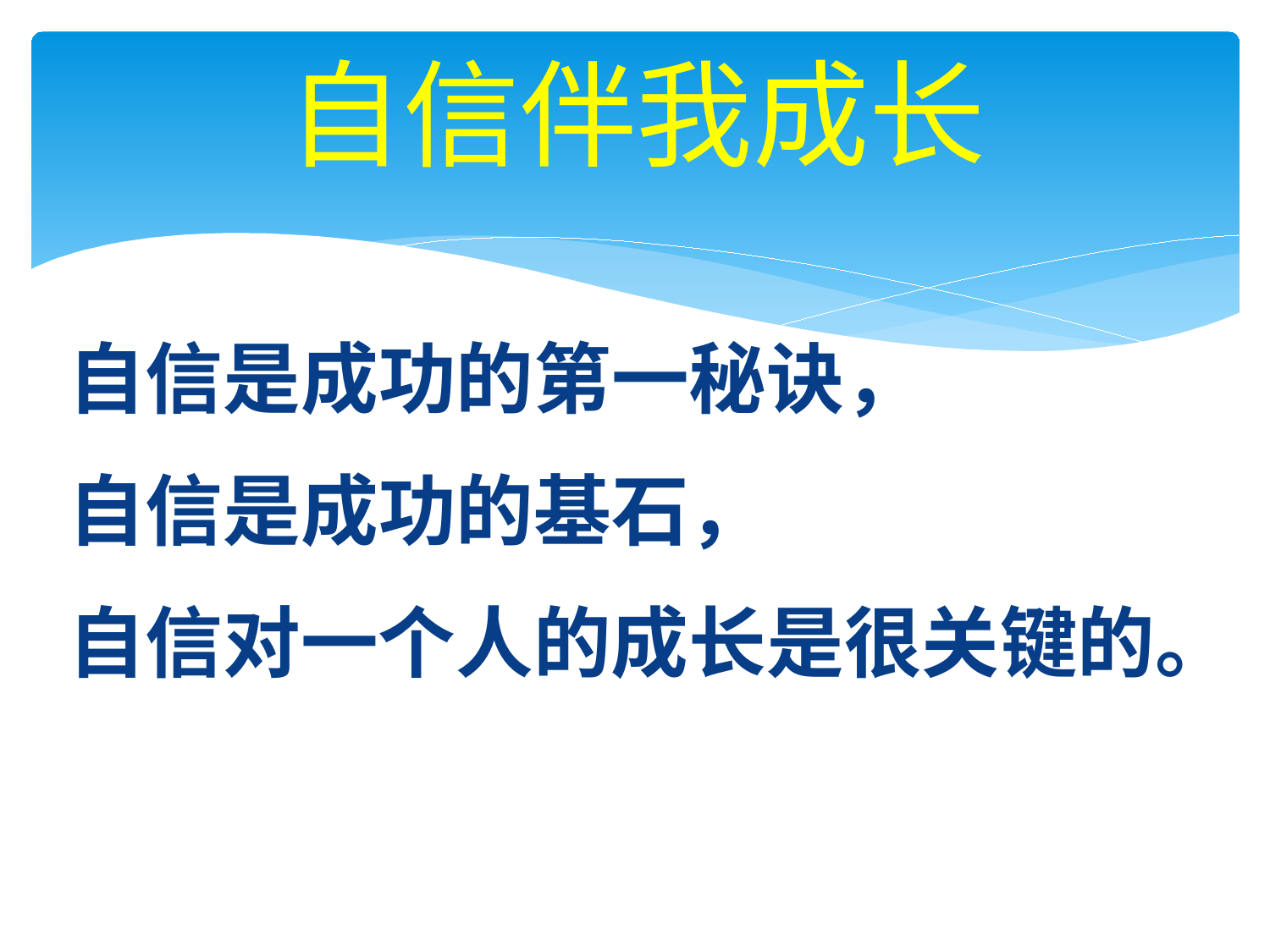

# 自信伴我成长
自信是成功的第一秘诀，
自信是成功的基石，
自信对一个人的成长是很关键的。